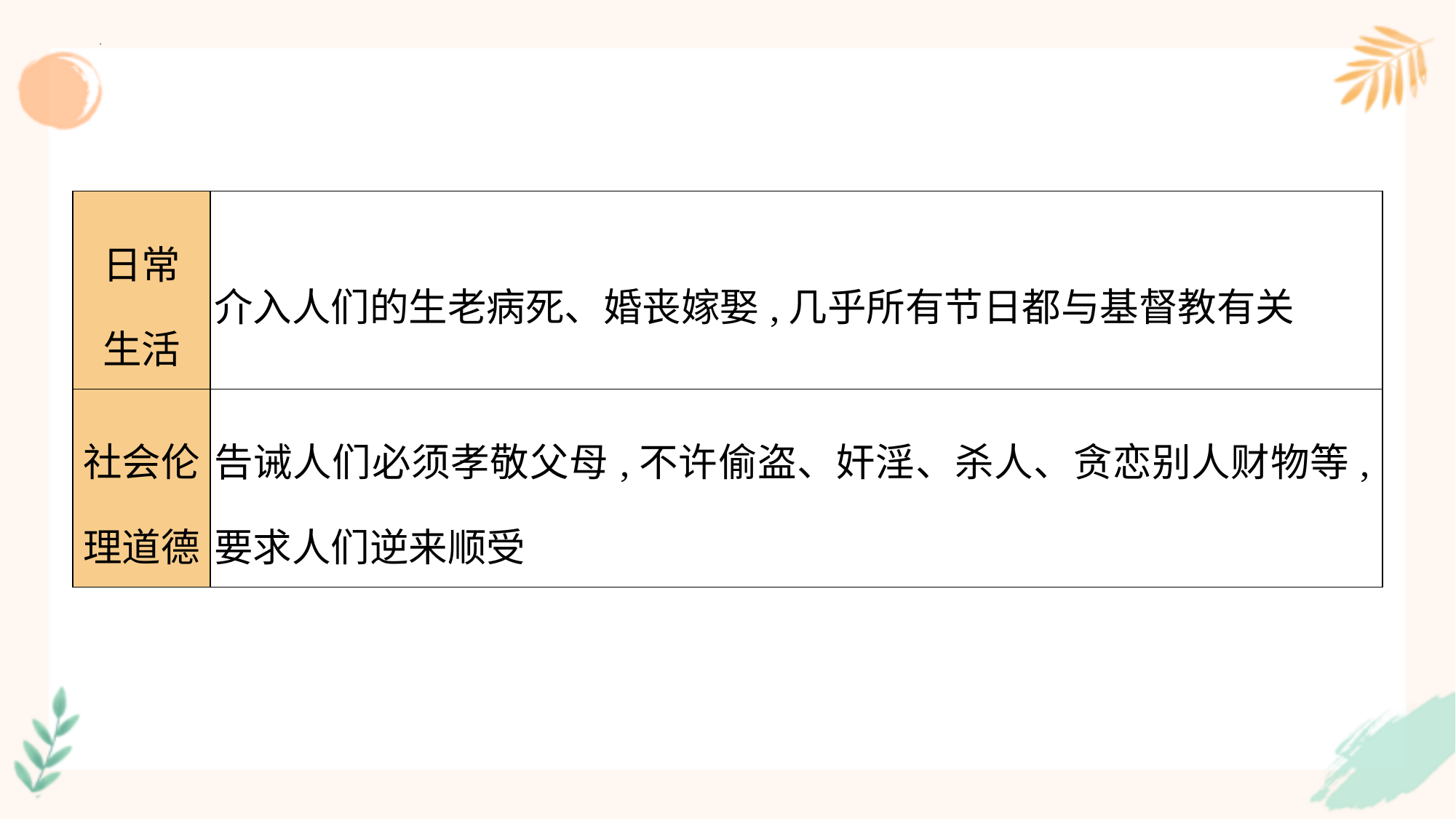

| 日常 生活 | 介入人们的生老病死、婚丧嫁娶,几乎所有节日都与基督教有关 |
| --- | --- |
| 社会伦 理道德 | 告诫人们必须孝敬父母,不许偷盗、奸淫、杀人、贪恋别人财物等,要求人们逆来顺受 |